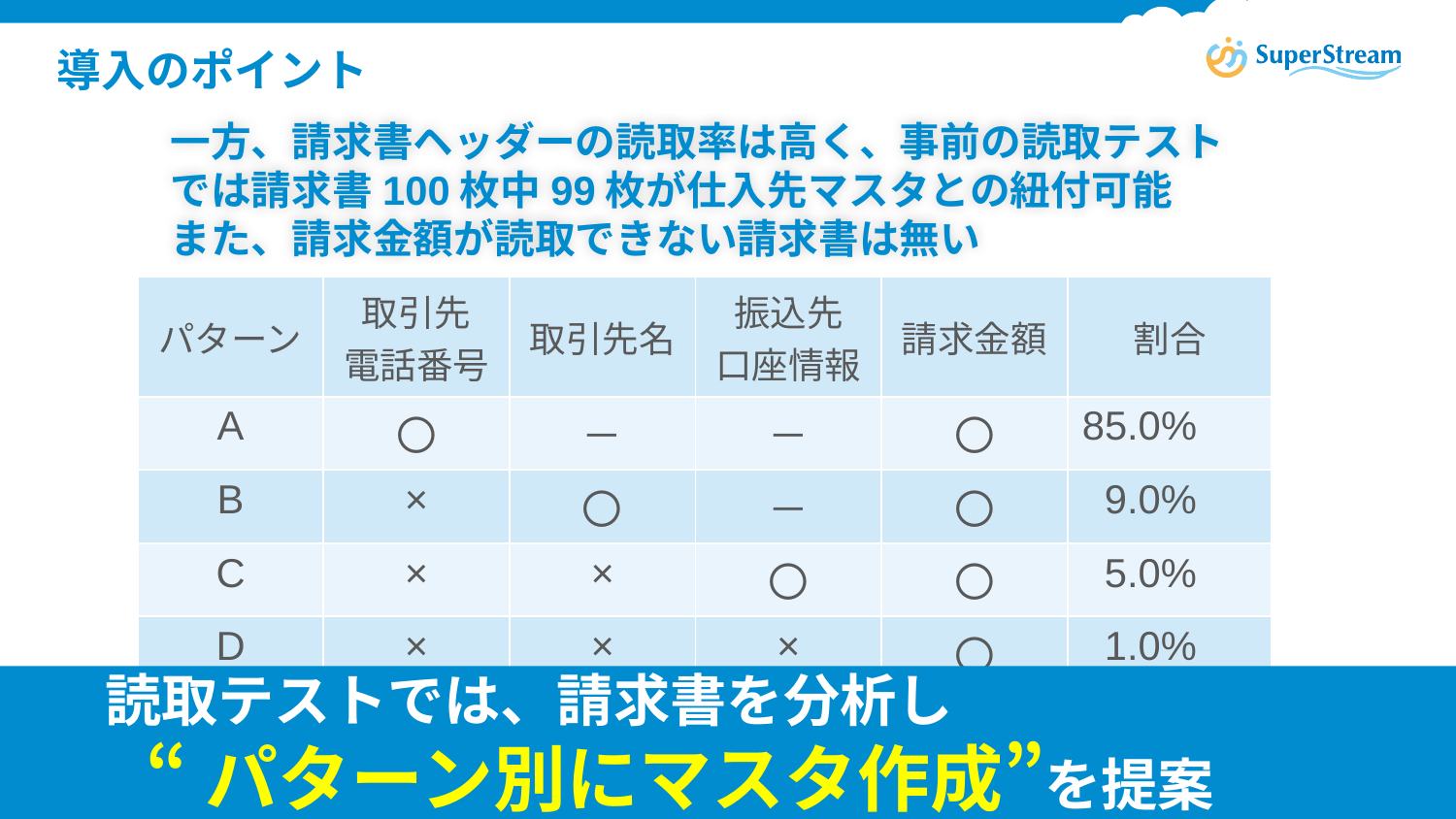

# 導入のポイント
一方、請求書ヘッダーの読取率は高く、事前の読取テストでは請求書100枚中99枚が仕入先マスタとの紐付可能
また、請求金額が読取できない請求書は無い
| パターン | 取引先 電話番号 | 取引先名 | 振込先 口座情報 | 請求金額 | 割合 |
| --- | --- | --- | --- | --- | --- |
| A | 〇 | － | － | 〇 | 85.0% |
| B | × | 〇 | － | 〇 | 9.0% |
| C | × | × | 〇 | 〇 | 5.0% |
| D | × | × | × | 〇 | 1.0% |
      読取テストでは、請求書を分析し
        “パターン別にマスタ作成”を提案
© SuperStream Inc. All rights reserved.
44